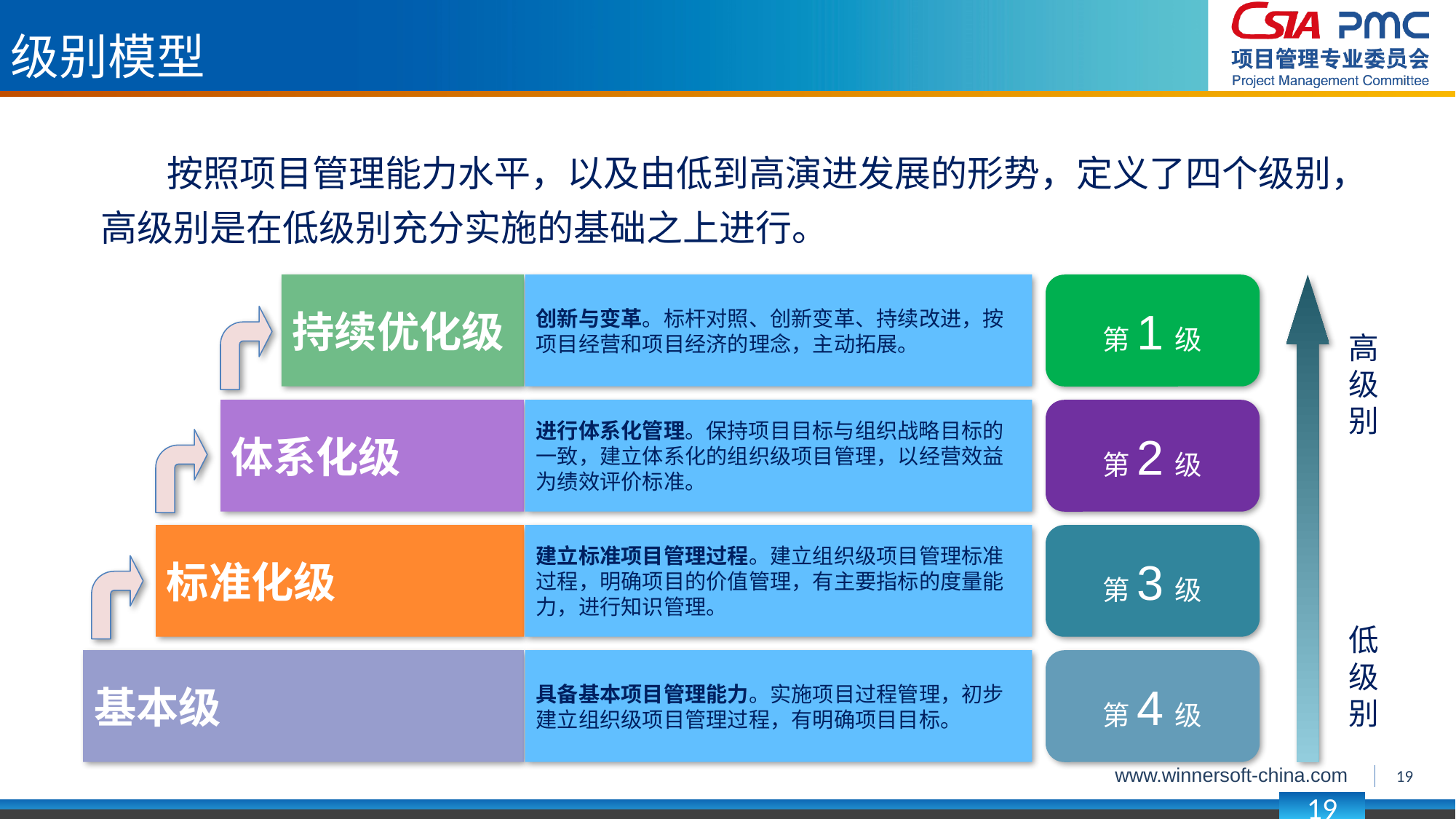

级别模型
       按照项目管理能力水平，以及由低到高演进发展的形势，定义了四个级别，高级别是在低级别充分实施的基础之上进行。
持续优化级
创新与变革。标杆对照、创新变革、持续改进，按项目经营和项目经济的理念，主动拓展。
第1级

高级别
体系化级
进行体系化管理。保持项目目标与组织战略目标的一致，建立体系化的组织级项目管理，以经营效益为绩效评价标准。
第2级

标准化级
建立标准项目管理过程。建立组织级项目管理标准过程，明确项目的价值管理，有主要指标的度量能力，进行知识管理。
第3级

低级别
基本级
具备基本项目管理能力。实施项目过程管理，初步建立组织级项目管理过程，有明确项目目标。
第4级